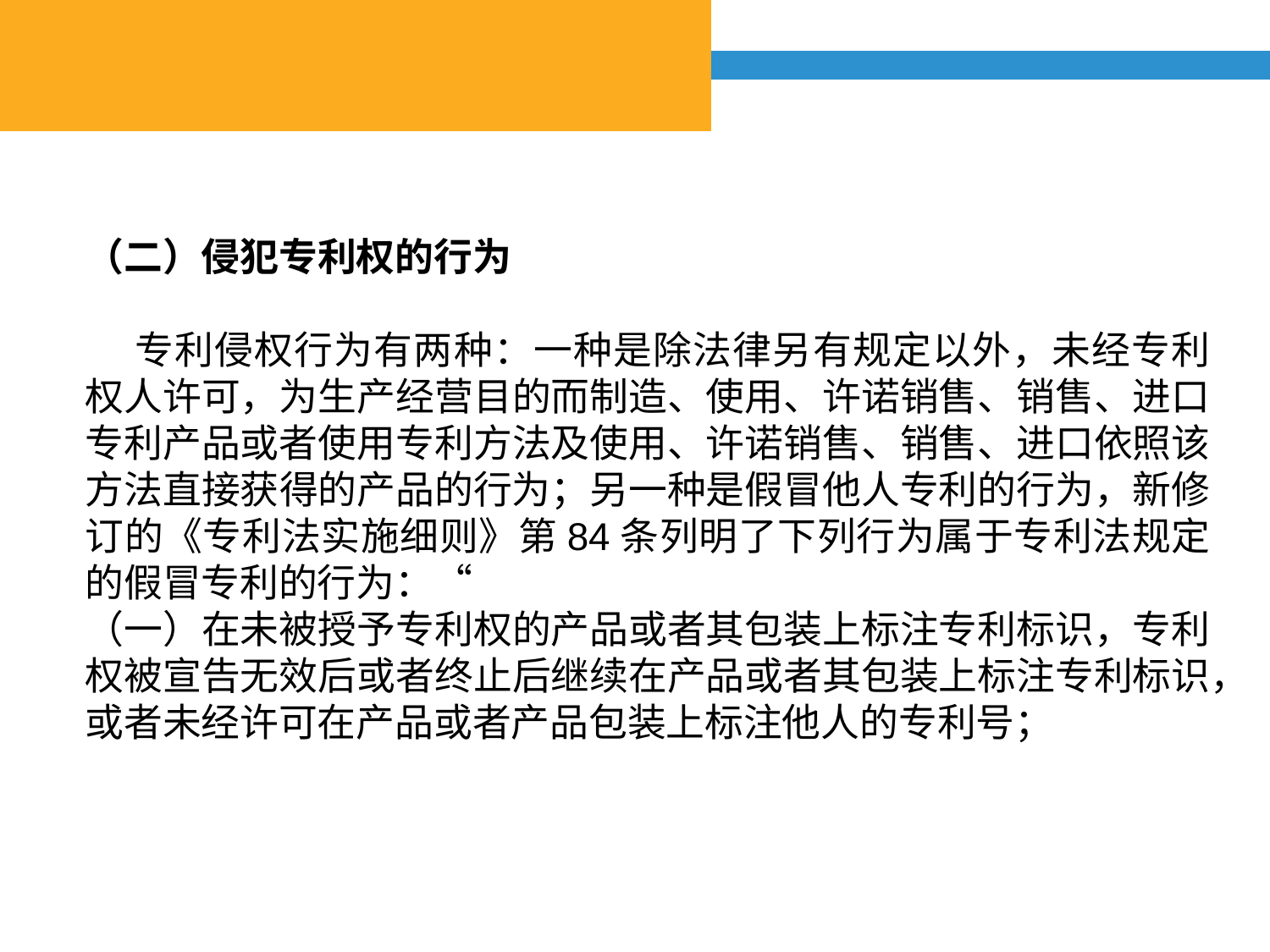

（二）侵犯专利权的行为

    专利侵权行为有两种：一种是除法律另有规定以外，未经专利权人许可，为生产经营目的而制造、使用、许诺销售、销售、进口专利产品或者使用专利方法及使用、许诺销售、销售、进口依照该方法直接获得的产品的行为；另一种是假冒他人专利的行为，新修订的《专利法实施细则》第84条列明了下列行为属于专利法规定的假冒专利的行为：“
（一）在未被授予专利权的产品或者其包装上标注专利标识，专利权被宣告无效后或者终止后继续在产品或者其包装上标注专利标识，或者未经许可在产品或者产品包装上标注他人的专利号；